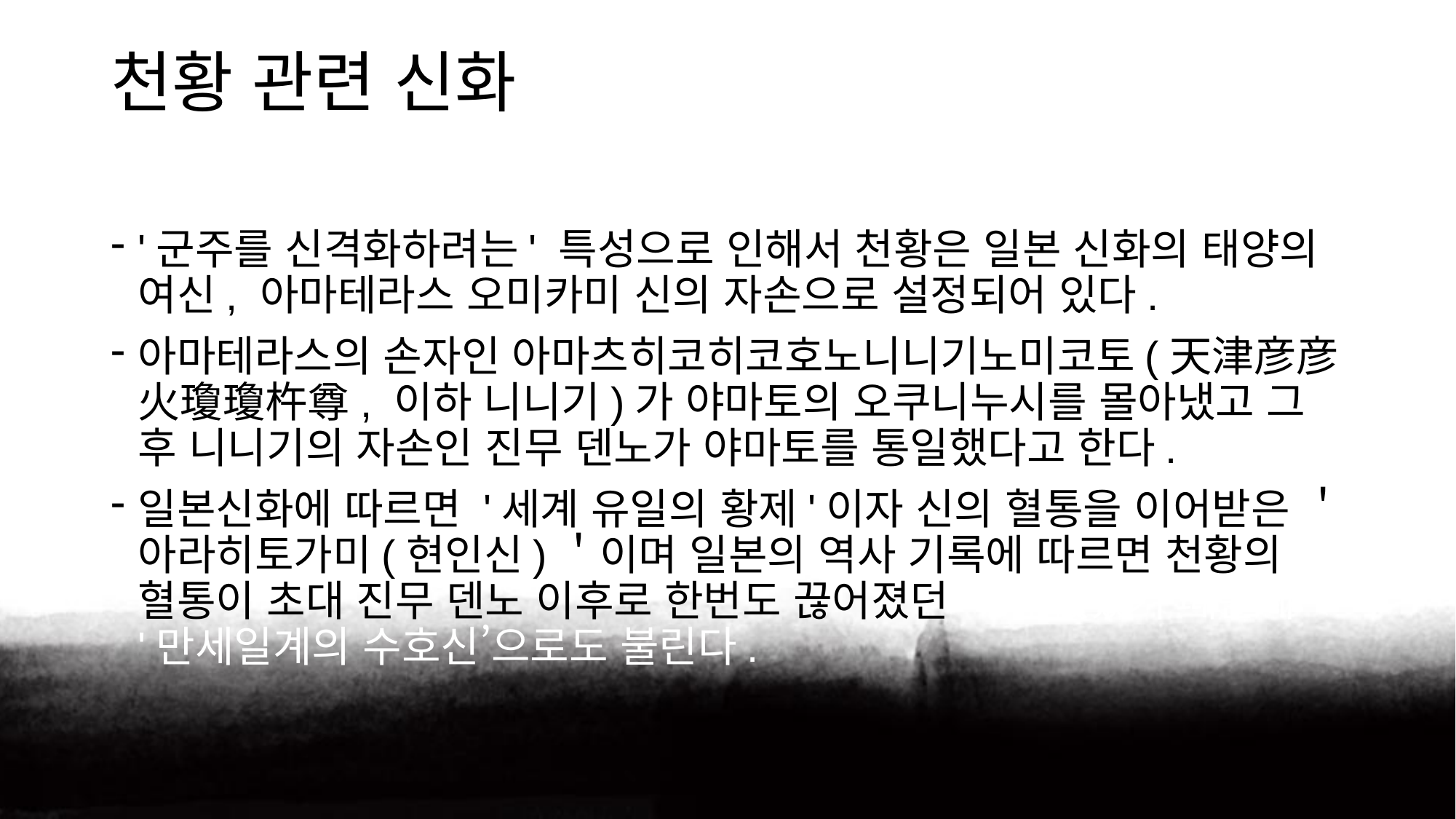

# 천황 관련 신화
'군주를 신격화하려는' 특성으로 인해서 천황은 일본 신화의 태양의 여신, 아마테라스 오미카미 신의 자손으로 설정되어 있다.
아마테라스의 손자인 아마츠히코히코호노니니기노미코토(天津彦彦火瓊瓊杵尊, 이하 니니기)가 야마토의 오쿠니누시를 몰아냈고 그 후 니니기의 자손인 진무 덴노가 야마토를 통일했다고 한다.
일본신화에 따르면 '세계 유일의 황제'이자 신의 혈통을 이어받은 ＇아라히토가미(현인신)＇이며 일본의 역사 기록에 따르면 천황의 혈통이 초대 진무 덴노 이후로 한번도 끊어졌던 적이 없었기 때문에 '만세일계의 수호신’으로도 불린다.